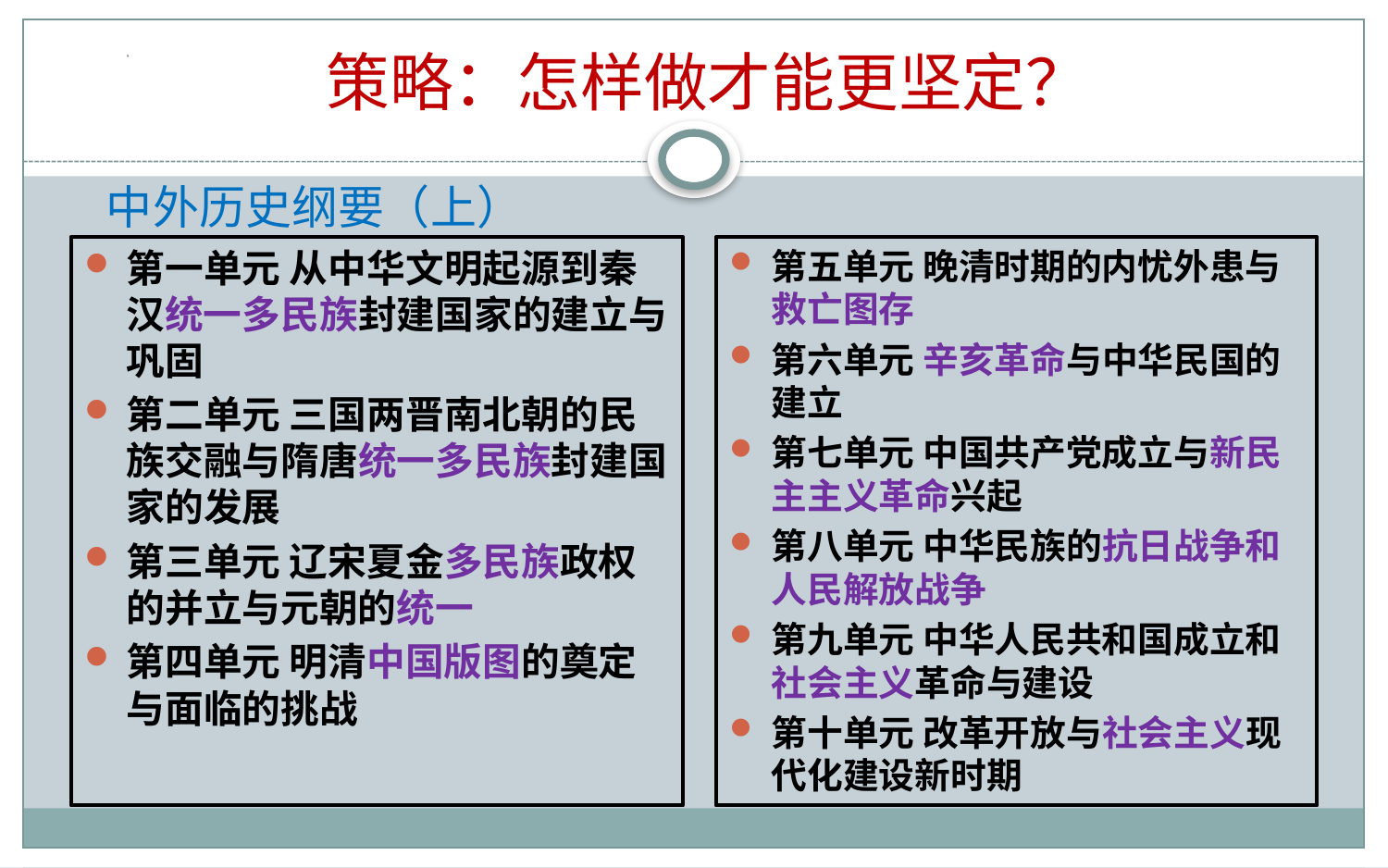

策略：怎样做才能更坚定？
中外历史纲要（上）
第一单元 从中华文明起源到秦汉统一多民族封建国家的建立与巩固
第二单元 三国两晋南北朝的民族交融与隋唐统一多民族封建国家的发展
第三单元 辽宋夏金多民族政权的并立与元朝的统一
第四单元 明清中国版图的奠定与面临的挑战
第五单元 晚清时期的内忧外患与救亡图存
第六单元 辛亥革命与中华民国的建立
第七单元 中国共产党成立与新民主主义革命兴起
第八单元 中华民族的抗日战争和人民解放战争
第九单元 中华人民共和国成立和社会主义革命与建设
第十单元 改革开放与社会主义现代化建设新时期